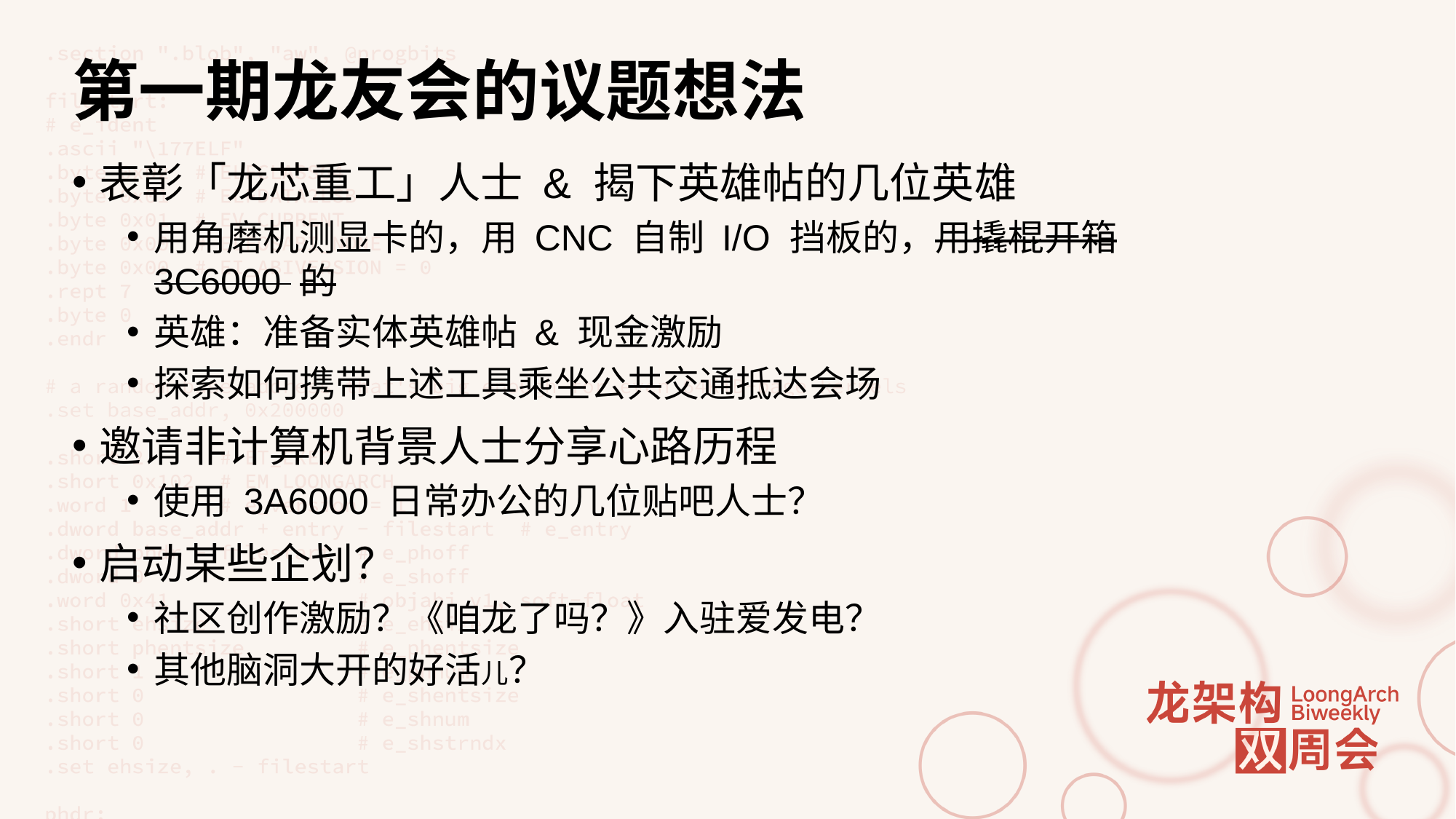

# 第一期龙友会的议题想法
表彰「龙芯重工」人士 & 揭下英雄帖的几位英雄
用角磨机测显卡的，用 CNC 自制 I/O 挡板的，用撬棍开箱 3C6000 的
英雄：准备实体英雄帖 & 现金激励
探索如何携带上述工具乘坐公共交通抵达会场
邀请非计算机背景人士分享心路历程
使用 3A6000 日常办公的几位贴吧人士？
启动某些企划？
社区创作激励？《咱龙了吗？》入驻爱发电？
其他脑洞大开的好活儿？